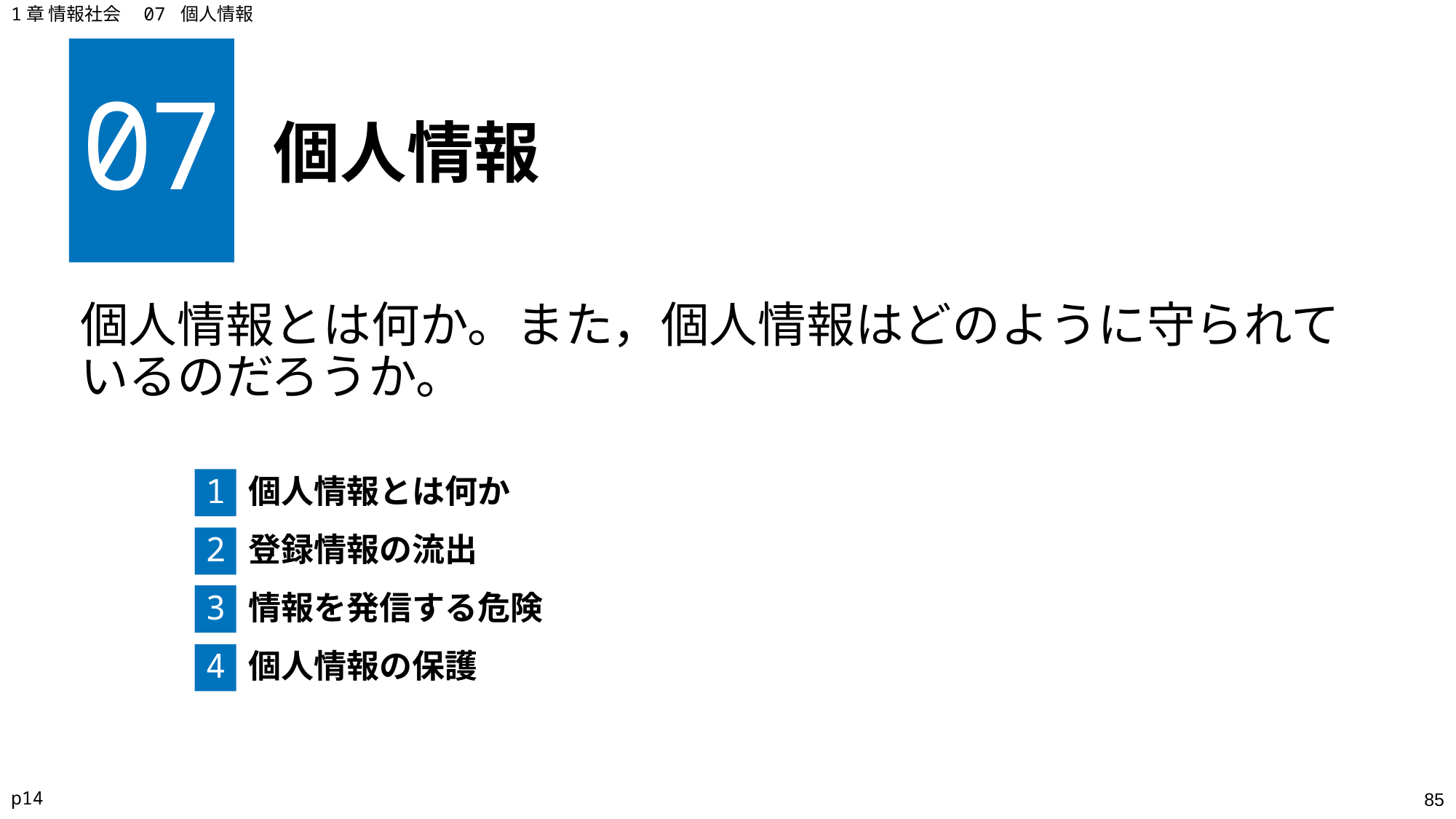

1章 情報社会　07 個人情報

07
# 個人情報
個人情報とは何か。また，個人情報はどのように守られているのだろうか。
1
個人情報とは何か
2
登録情報の流出
3
情報を発信する危険
4
個人情報の保護
p14
85